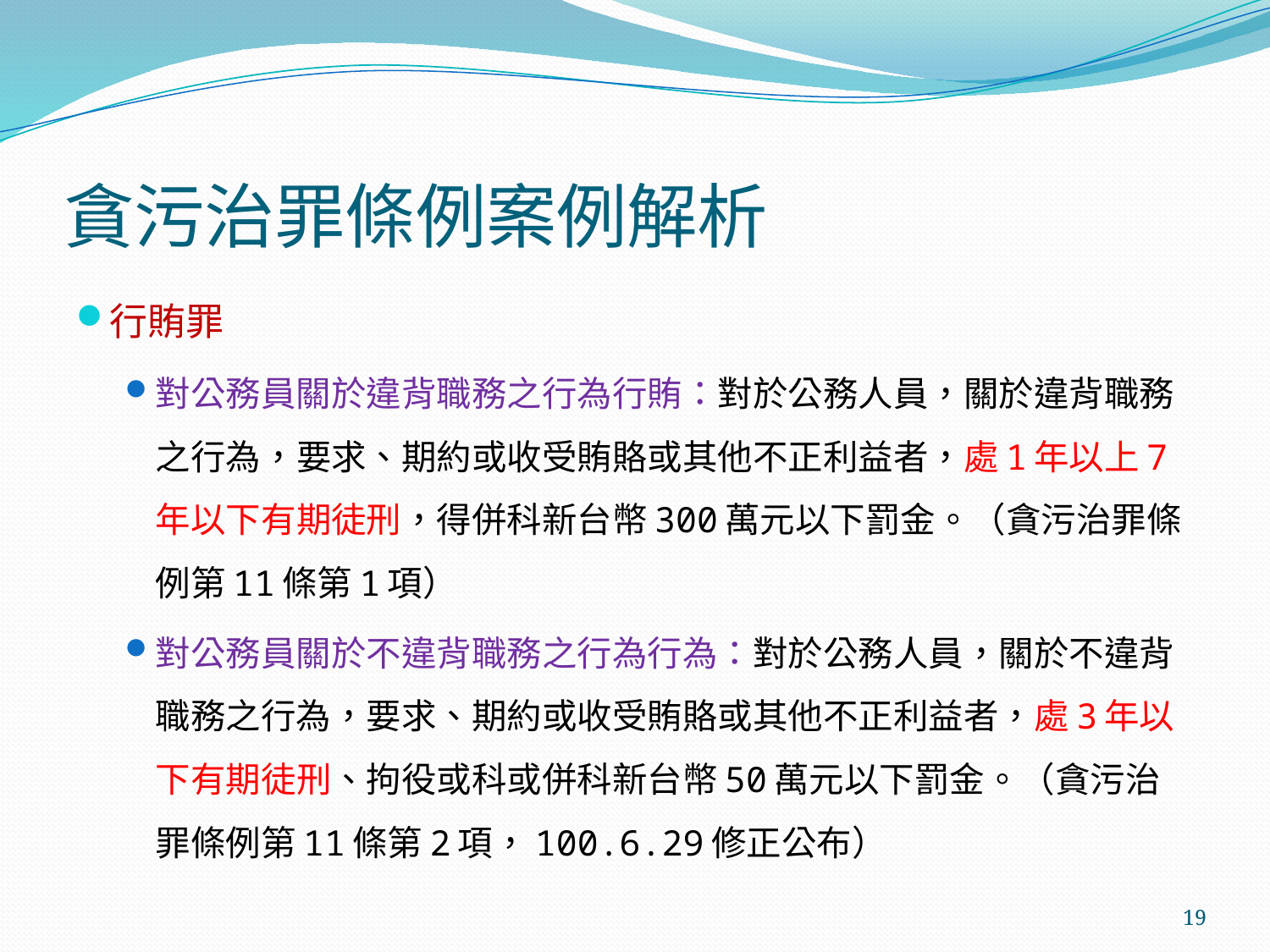

# 貪污治罪條例案例解析
行賄罪
對公務員關於違背職務之行為行賄：對於公務人員，關於違背職務之行為，要求、期約或收受賄賂或其他不正利益者，處1年以上7年以下有期徒刑，得併科新台幣300萬元以下罰金。（貪污治罪條例第11條第1項）
對公務員關於不違背職務之行為行為：對於公務人員，關於不違背職務之行為，要求、期約或收受賄賂或其他不正利益者，處3年以下有期徒刑、拘役或科或併科新台幣50萬元以下罰金。（貪污治罪條例第11條第2項，100.6.29修正公布）

19